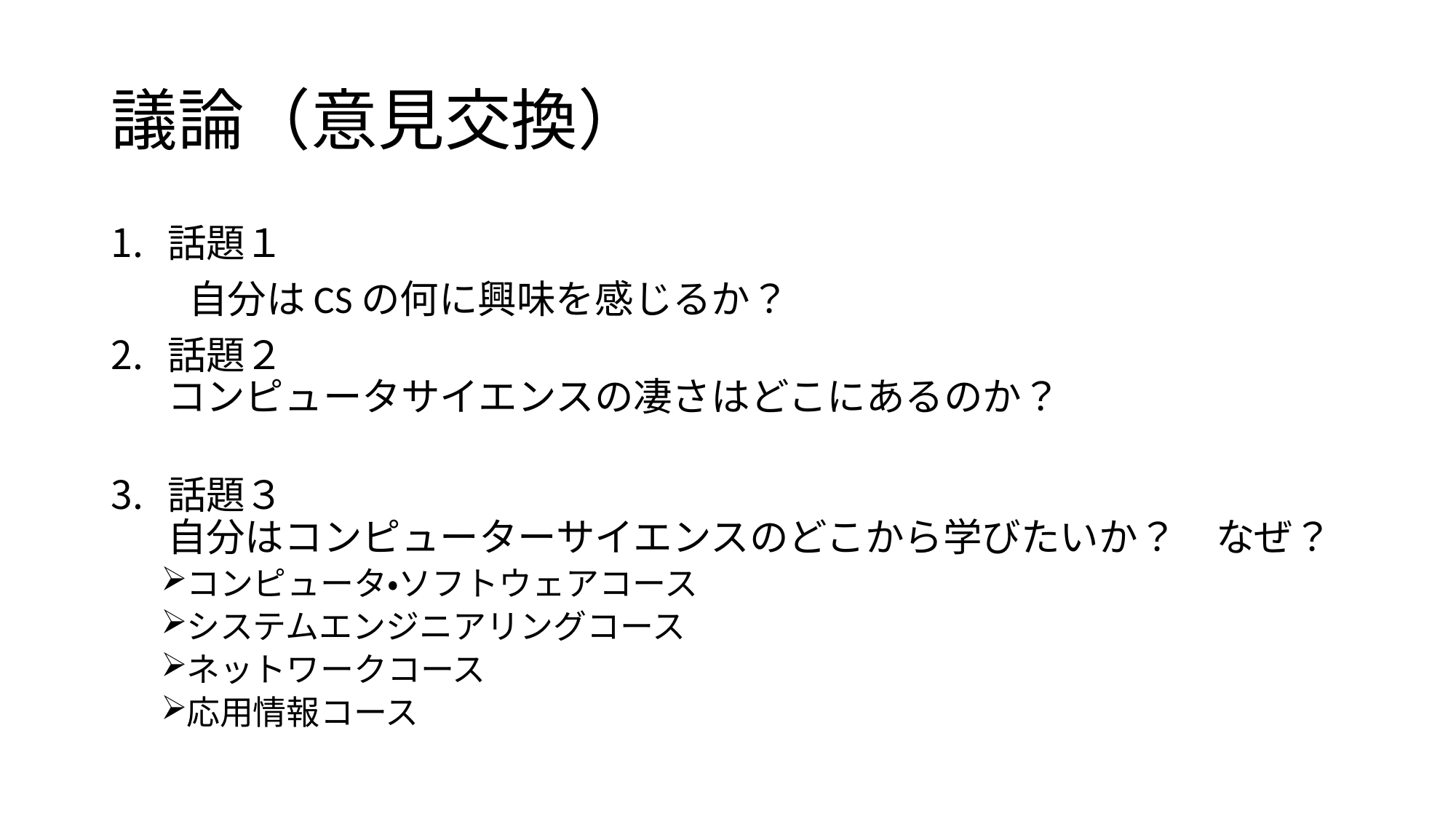

# 議論（意見交換）
話題１
　　自分はCSの何に興味を感じるか？
話題２
コンピュータサイエンスの凄さはどこにあるのか？
話題３
自分はコンピューターサイエンスのどこから学びたいか？　なぜ？
コンピュータ・ソフトウェアコース
システムエンジニアリングコース
ネットワークコース
応用情報コース